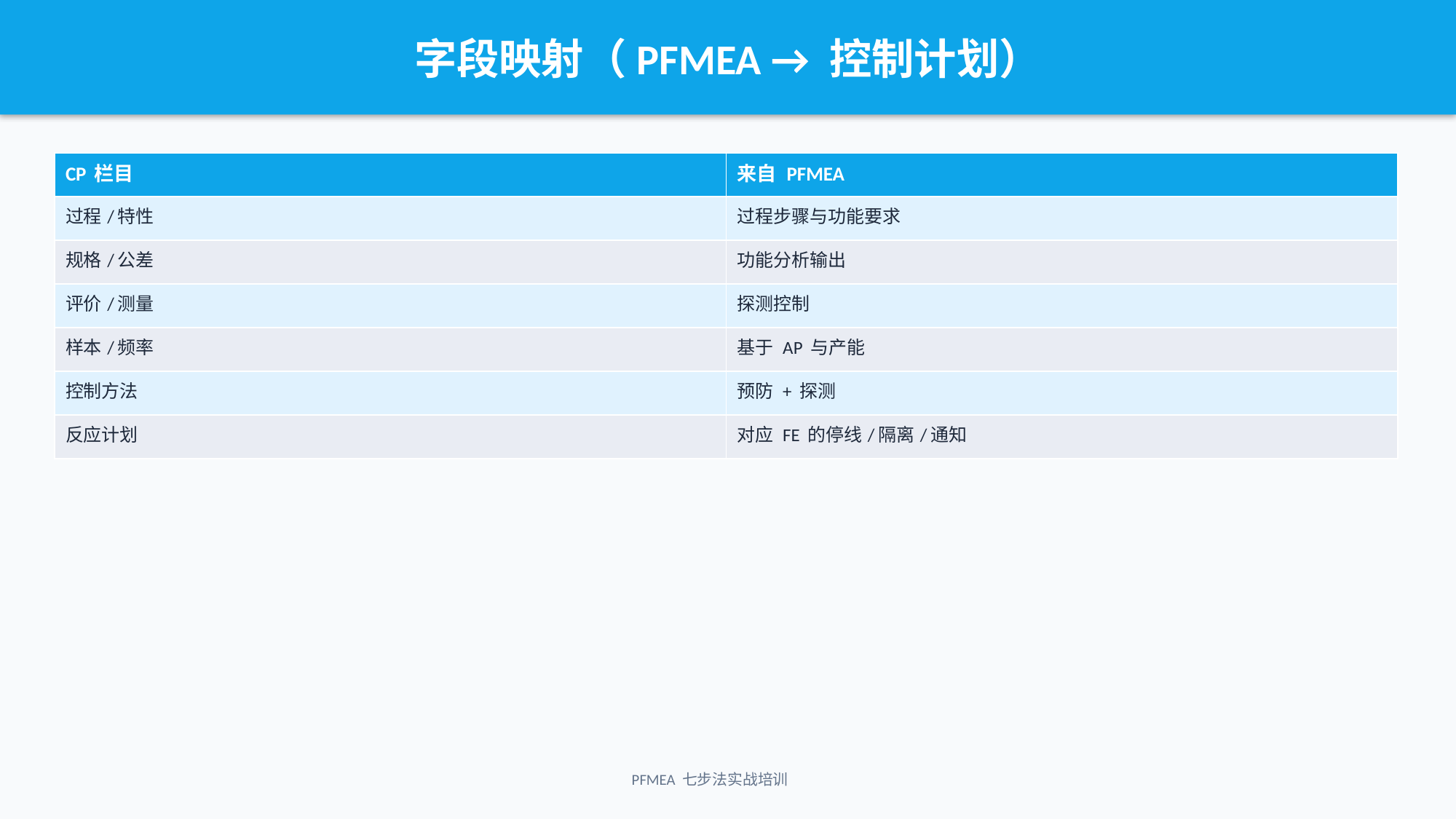

字段映射（PFMEA → 控制计划）
| CP 栏目 | 来自 PFMEA |
| --- | --- |
| 过程/特性 | 过程步骤与功能要求 |
| 规格/公差 | 功能分析输出 |
| 评价/测量 | 探测控制 |
| 样本/频率 | 基于 AP 与产能 |
| 控制方法 | 预防 + 探测 |
| 反应计划 | 对应 FE 的停线/隔离/通知 |
PFMEA 七步法实战培训